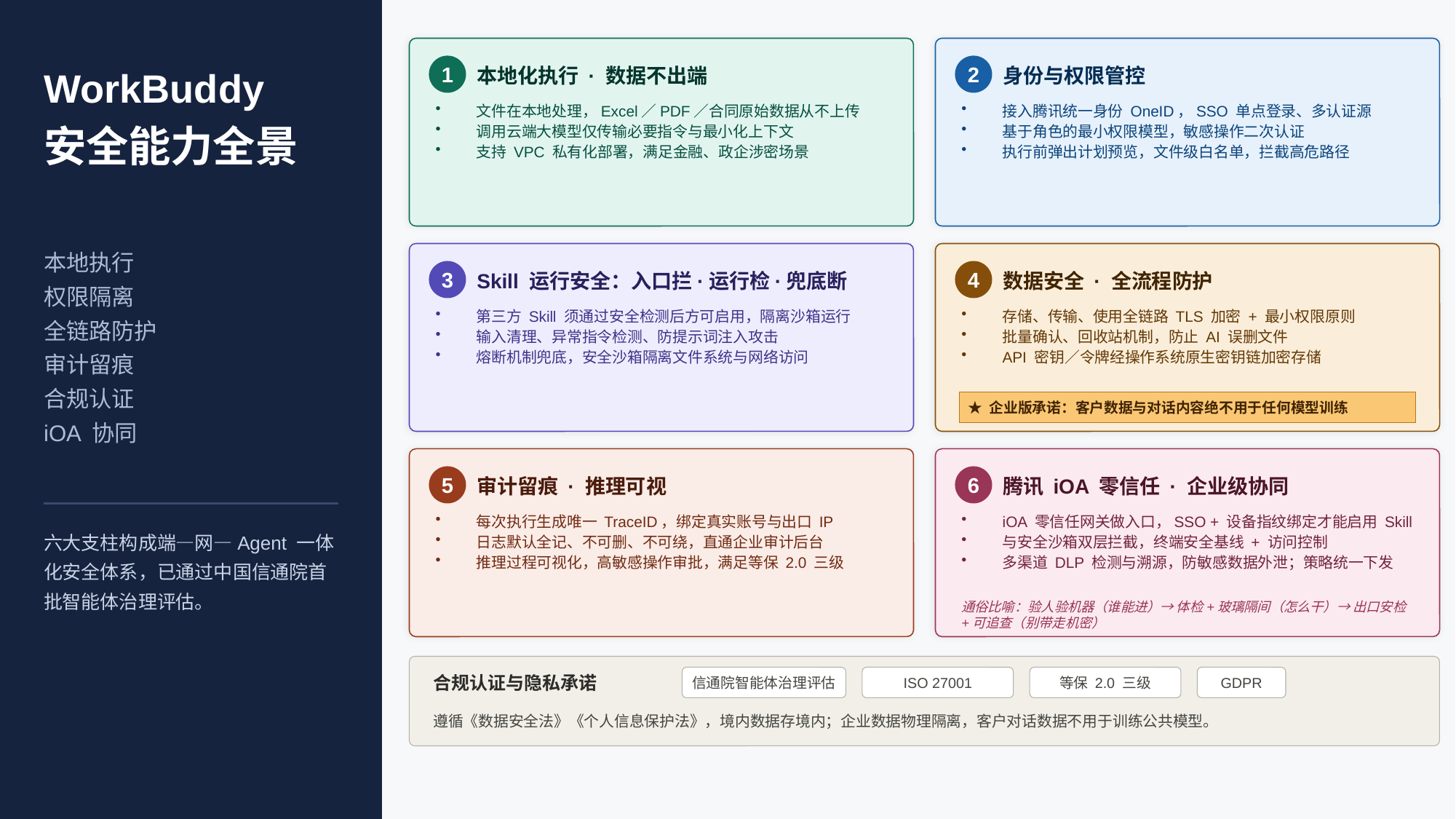

1
本地化执行 · 数据不出端

2
身份与权限管控
WorkBuddy
文件在本地处理，Excel／PDF／合同原始数据从不上传
调用云端大模型仅传输必要指令与最小化上下文
支持 VPC 私有化部署，满足金融、政企涉密场景
接入腾讯统一身份 OneID，SSO 单点登录、多认证源
基于角色的最小权限模型，敏感操作二次认证
执行前弹出计划预览，文件级白名单，拦截高危路径
安全能力全景
本地执行
权限隔离
全链路防护
审计留痕
合规认证
iOA 协同

3
Skill 运行安全：入口拦·运行检·兜底断

4
数据安全 · 全流程防护
第三方 Skill 须通过安全检测后方可启用，隔离沙箱运行
输入清理、异常指令检测、防提示词注入攻击
熔断机制兜底，安全沙箱隔离文件系统与网络访问
存储、传输、使用全链路 TLS 加密 + 最小权限原则
批量确认、回收站机制，防止 AI 误删文件
API 密钥／令牌经操作系统原生密钥链加密存储

★ 企业版承诺：客户数据与对话内容绝不用于任何模型训练

5
审计留痕 · 推理可视

6
腾讯 iOA 零信任 · 企业级协同

每次执行生成唯一 TraceID，绑定真实账号与出口 IP
日志默认全记、不可删、不可绕，直通企业审计后台
推理过程可视化，高敏感操作审批，满足等保 2.0 三级
iOA 零信任网关做入口，SSO + 设备指纹绑定才能启用 Skill
与安全沙箱双层拦截，终端安全基线 + 访问控制
多渠道 DLP 检测与溯源，防敏感数据外泄；策略统一下发
六大支柱构成端—网—Agent 一体化安全体系，已通过中国信通院首批智能体治理评估。
通俗比喻：验人验机器（谁能进）→ 体检+玻璃隔间（怎么干）→ 出口安检+可追查（别带走机密）

合规认证与隐私承诺

信通院智能体治理评估

ISO 27001

等保 2.0 三级

GDPR
遵循《数据安全法》《个人信息保护法》，境内数据存境内；企业数据物理隔离，客户对话数据不用于训练公共模型。